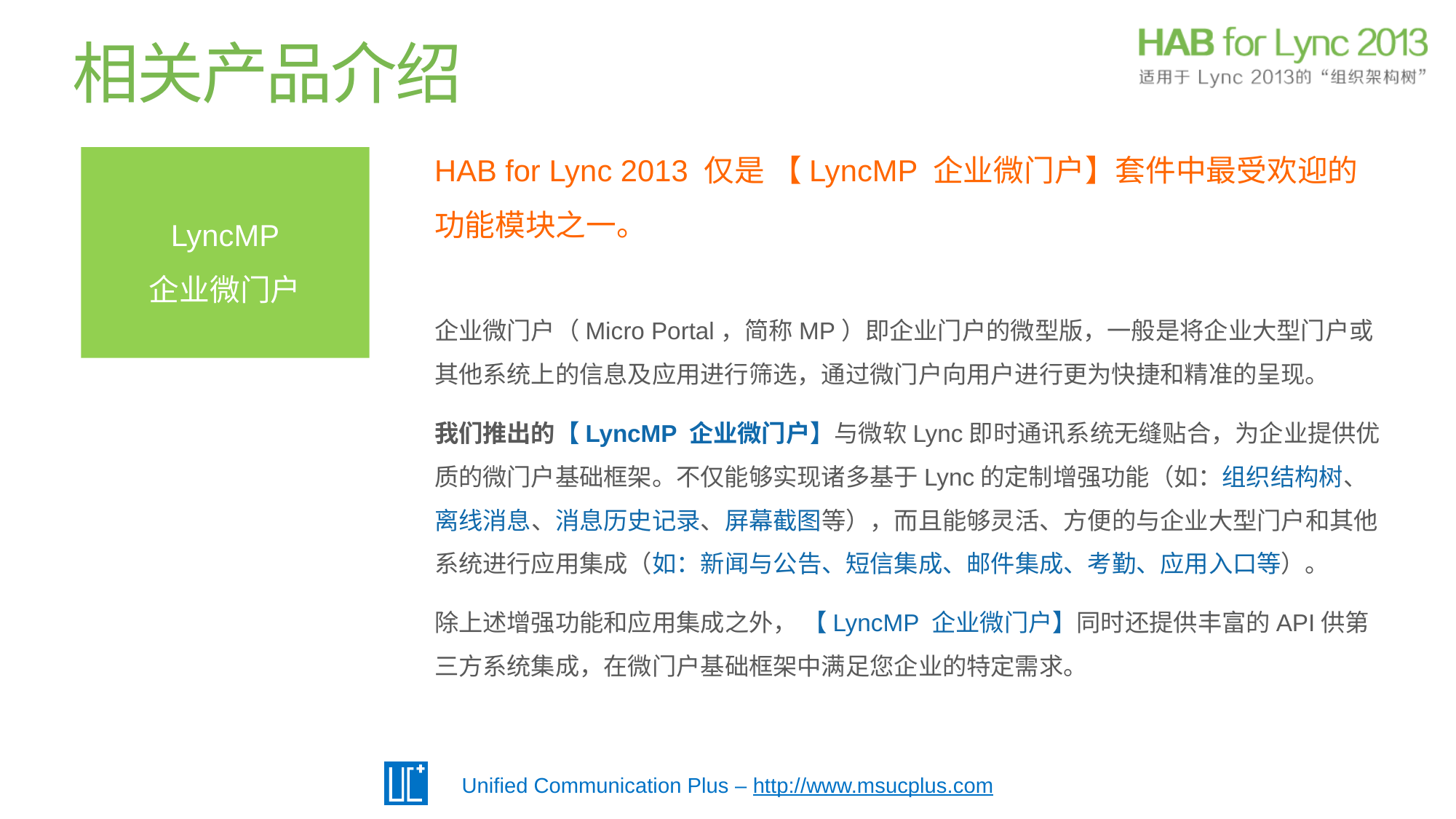

相关产品介绍
HAB for Lync 2013 仅是 【LyncMP 企业微门户】套件中最受欢迎的功能模块之一。
企业微门户（Micro Portal，简称MP）即企业门户的微型版，一般是将企业大型门户或其他系统上的信息及应用进行筛选，通过微门户向用户进行更为快捷和精准的呈现。
我们推出的【LyncMP 企业微门户】与微软Lync即时通讯系统无缝贴合，为企业提供优质的微门户基础框架。不仅能够实现诸多基于Lync的定制增强功能（如：组织结构树、离线消息、消息历史记录、屏幕截图等），而且能够灵活、方便的与企业大型门户和其他系统进行应用集成（如：新闻与公告、短信集成、邮件集成、考勤、应用入口等）。
除上述增强功能和应用集成之外， 【LyncMP 企业微门户】同时还提供丰富的API供第三方系统集成，在微门户基础框架中满足您企业的特定需求。
LyncMP
企业微门户